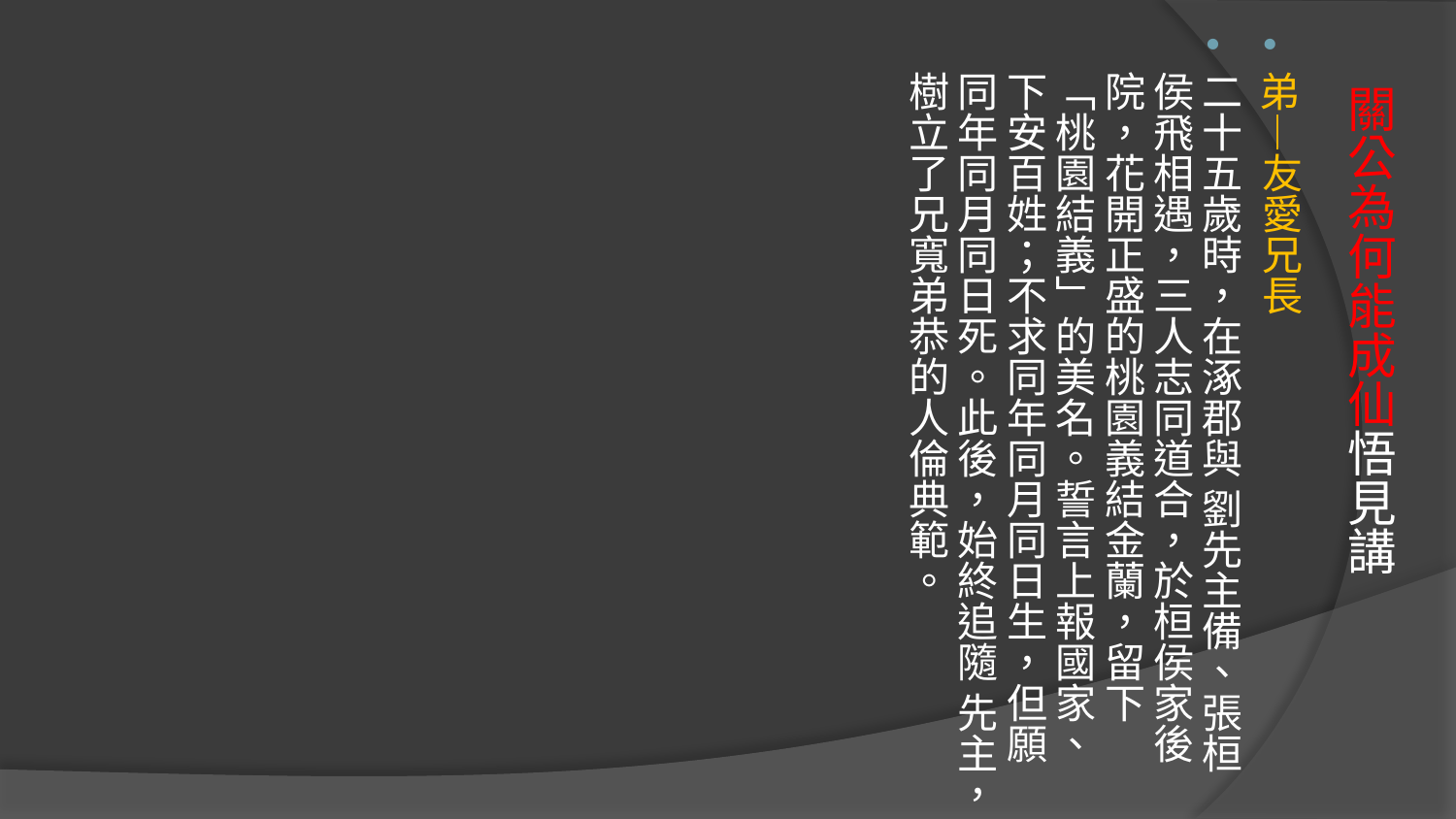

弟—友愛兄長
二十五歲時，在涿郡與 劉先主備、張桓侯飛相遇，三人志同道合，於桓侯家後院，花開正盛的桃園義結金蘭，留下「桃園結義」的美名。誓言上報國家、下安百姓；不求同年同月同日生，但願同年同月同日死。此後，始終追隨 先主，樹立了兄寬弟恭的人倫典範。

# 關公為何能成仙悟見講